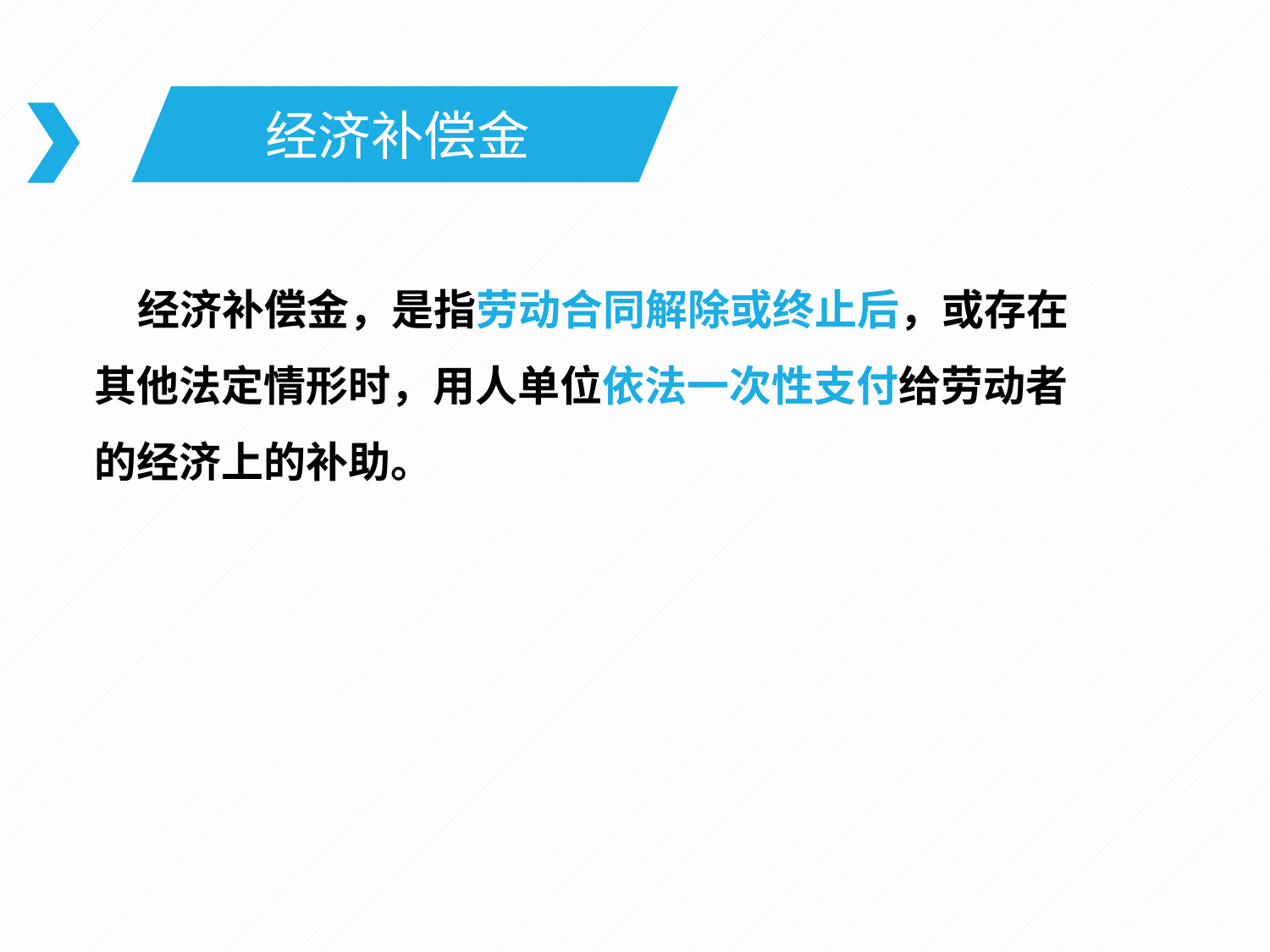

经济补偿金

     经济补偿金，是指劳动合同解除或终止后，或存在其他法定情形时，用人单位依法一次性支付给劳动者的经济上的补助。

37